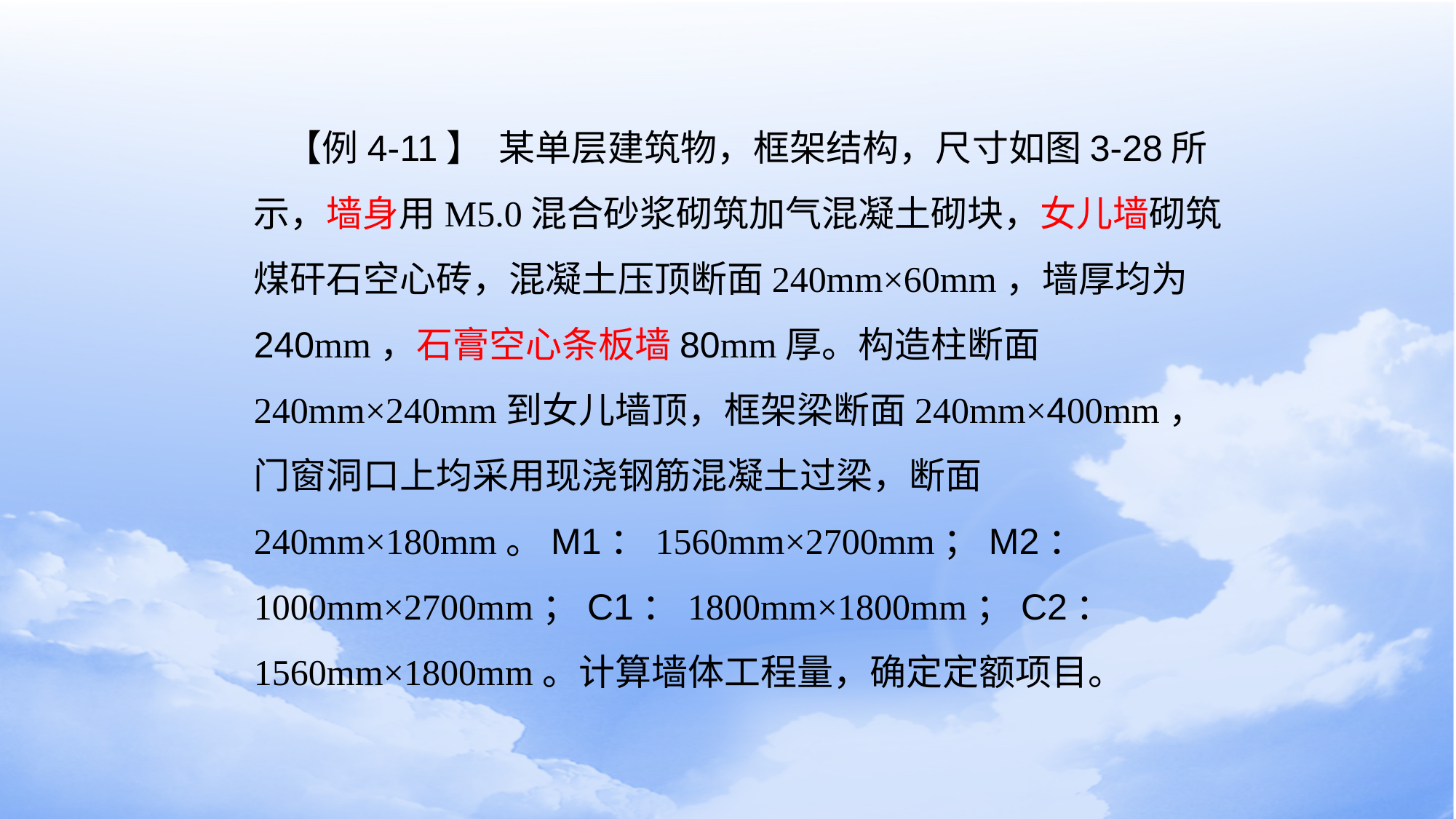

【例4-11】  某单层建筑物，框架结构，尺寸如图3-28所示，墙身用M5.0混合砂浆砌筑加气混凝土砌块，女儿墙砌筑煤矸石空心砖，混凝土压顶断面240mm×60mm，墙厚均为240mm，石膏空心条板墙80mm厚。构造柱断面240mm×240mm到女儿墙顶，框架梁断面240mm×400mm，门窗洞口上均采用现浇钢筋混凝土过梁，断面240mm×180mm。M1：1560mm×2700mm；M2：1000mm×2700mm；C1：1800mm×1800mm；C2：1560mm×1800mm。计算墙体工程量，确定定额项目。